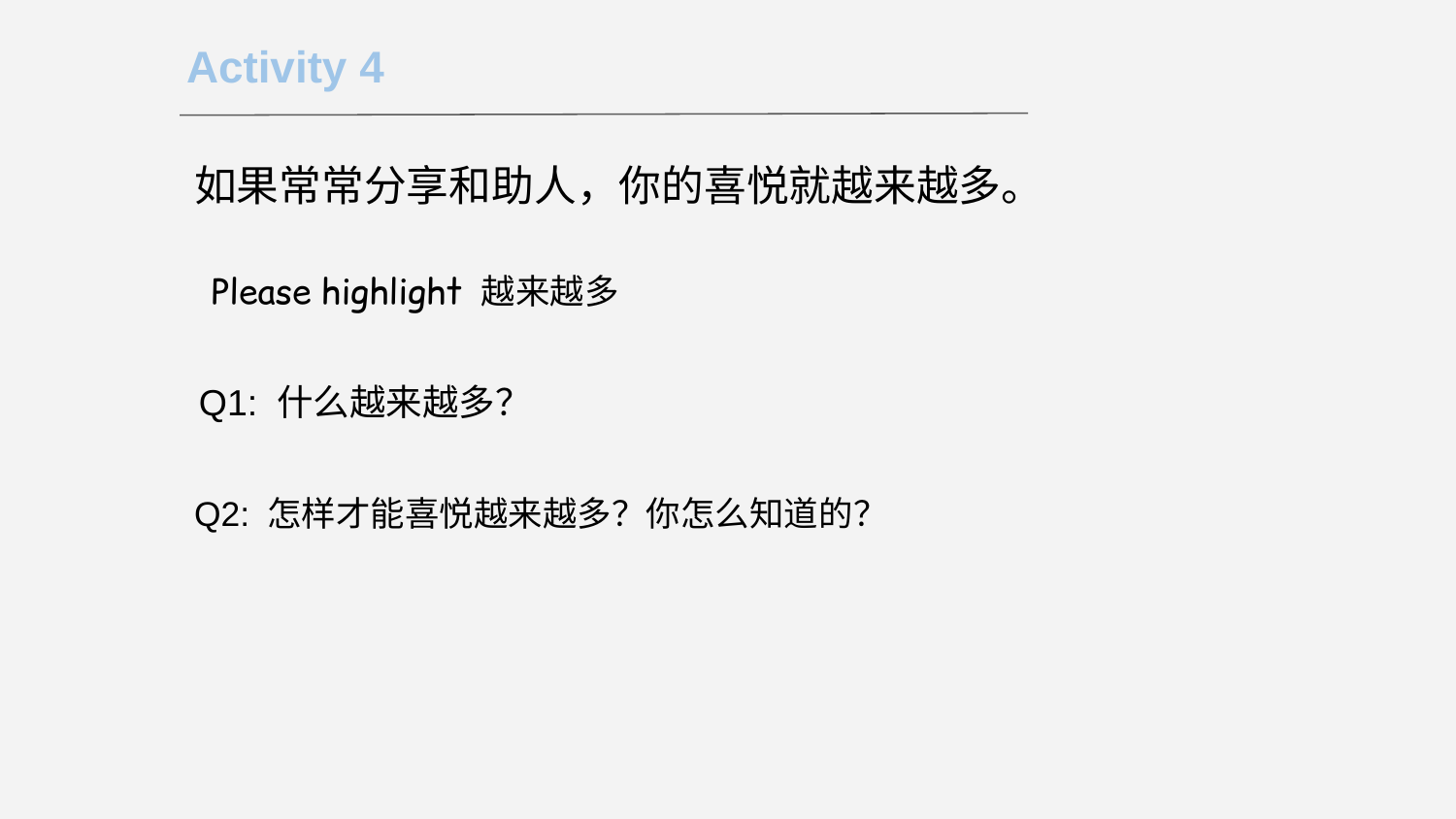

Activity 4

如果常常分享和助人，你的喜悦就越来越多。
Please highlight 越来越多
Q1: 什么越来越多？
Q2: 怎样才能喜悦越来越多？你怎么知道的？